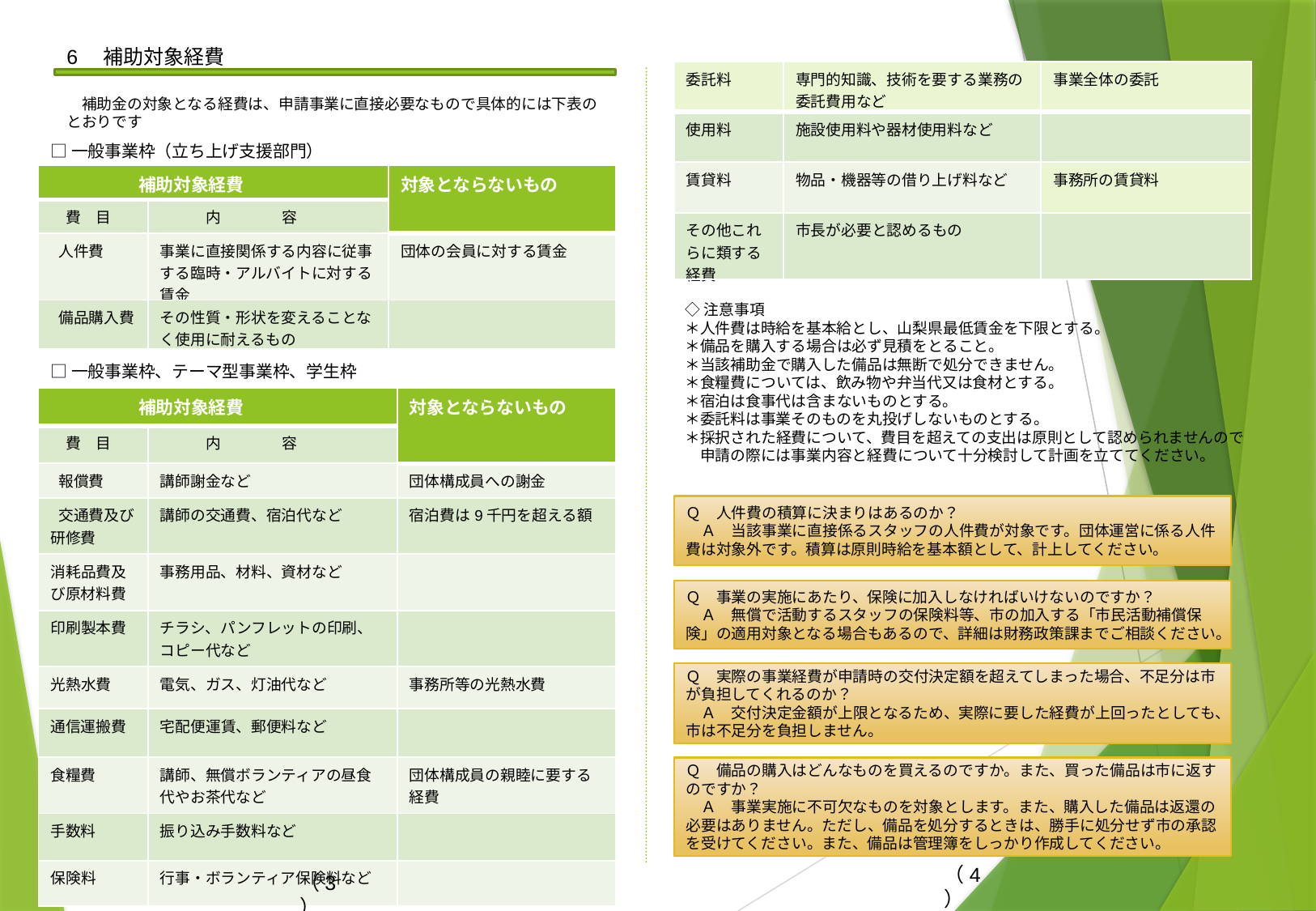

6　補助対象経費

| 委託料 | 専門的知識、技術を要する業務の委託費用など | 事業全体の委託 |
| --- | --- | --- |
| 使用料 | 施設使用料や器材使用料など |  |
| 賃貸料 | 物品・機器等の借り上げ料など | 事務所の賃貸料 |
| その他これらに類する経費 | 市長が必要と認めるもの |  |

　補助金の対象となる経費は、申請事業に直接必要なもので具体的には下表のとおりです
□一般事業枠（立ち上げ支援部門）
| 補助対象経費 |  | 対象とならないもの |
| --- | --- | --- |
| 費　目 | 内　　　　容 |  |
| 人件費 | 事業に直接関係する内容に従事する臨時・アルバイトに対する賃金 | 団体の会員に対する賃金 |
| 備品購入費 | その性質・形状を変えることなく使用に耐えるもの |  |
◇注意事項
＊人件費は時給を基本給とし、山梨県最低賃金を下限とする。
＊備品を購入する場合は必ず見積をとること。
＊当該補助金で購入した備品は無断で処分できません。
＊食糧費については、飲み物や弁当代又は食材とする。
＊宿泊は食事代は含まないものとする。
＊委託料は事業そのものを丸投げしないものとする。
＊採択された経費について、費目を超えての支出は原則として認められませんので
　申請の際には事業内容と経費について十分検討して計画を立ててください。
□一般事業枠、テーマ型事業枠、学生枠
| 補助対象経費 |  | 対象とならないもの |
| --- | --- | --- |
| 費　目 | 内　　　　容 |  |
| 報償費 | 講師謝金など | 団体構成員への謝金 |
| 交通費及び 研修費 | 講師の交通費、宿泊代など | 宿泊費は9千円を超える額 |
| 消耗品費及び原材料費 | 事務用品、材料、資材など |  |
| 印刷製本費 | チラシ、パンフレットの印刷、コピー代など |  |
| 光熱水費 | 電気、ガス、灯油代など | 事務所等の光熱水費 |
| 通信運搬費 | 宅配便運賃、郵便料など |  |
| 食糧費 | 講師、無償ボランティアの昼食代やお茶代など | 団体構成員の親睦に要する経費 |
| 手数料 | 振り込み手数料など |  |
| 保険料 | 行事・ボランティア保険料など |  |
Ｑ　人件費の積算に決まりはあるのか？
　Ａ　当該事業に直接係るスタッフの人件費が対象です。団体運営に係る人件費は対象外です。積算は原則時給を基本額として、計上してください。
Ｑ　事業の実施にあたり、保険に加入しなければいけないのですか？
　Ａ　無償で活動するスタッフの保険料等、市の加入する「市民活動補償保険」の適用対象となる場合もあるので、詳細は財務政策課までご相談ください。
Ｑ　実際の事業経費が申請時の交付決定額を超えてしまった場合、不足分は市が負担してくれるのか？
　Ａ　交付決定金額が上限となるため、実際に要した経費が上回ったとしても、市は不足分を負担しません。
Ｑ　備品の購入はどんなものを買えるのですか。また、買った備品は市に返すのですか？
　Ａ　事業実施に不可欠なものを対象とします。また、購入した備品は返還の必要はありません。ただし、備品を処分するときは、勝手に処分せず市の承認を受けてください。また、備品は管理簿をしっかり作成してください。
（4）
（3）